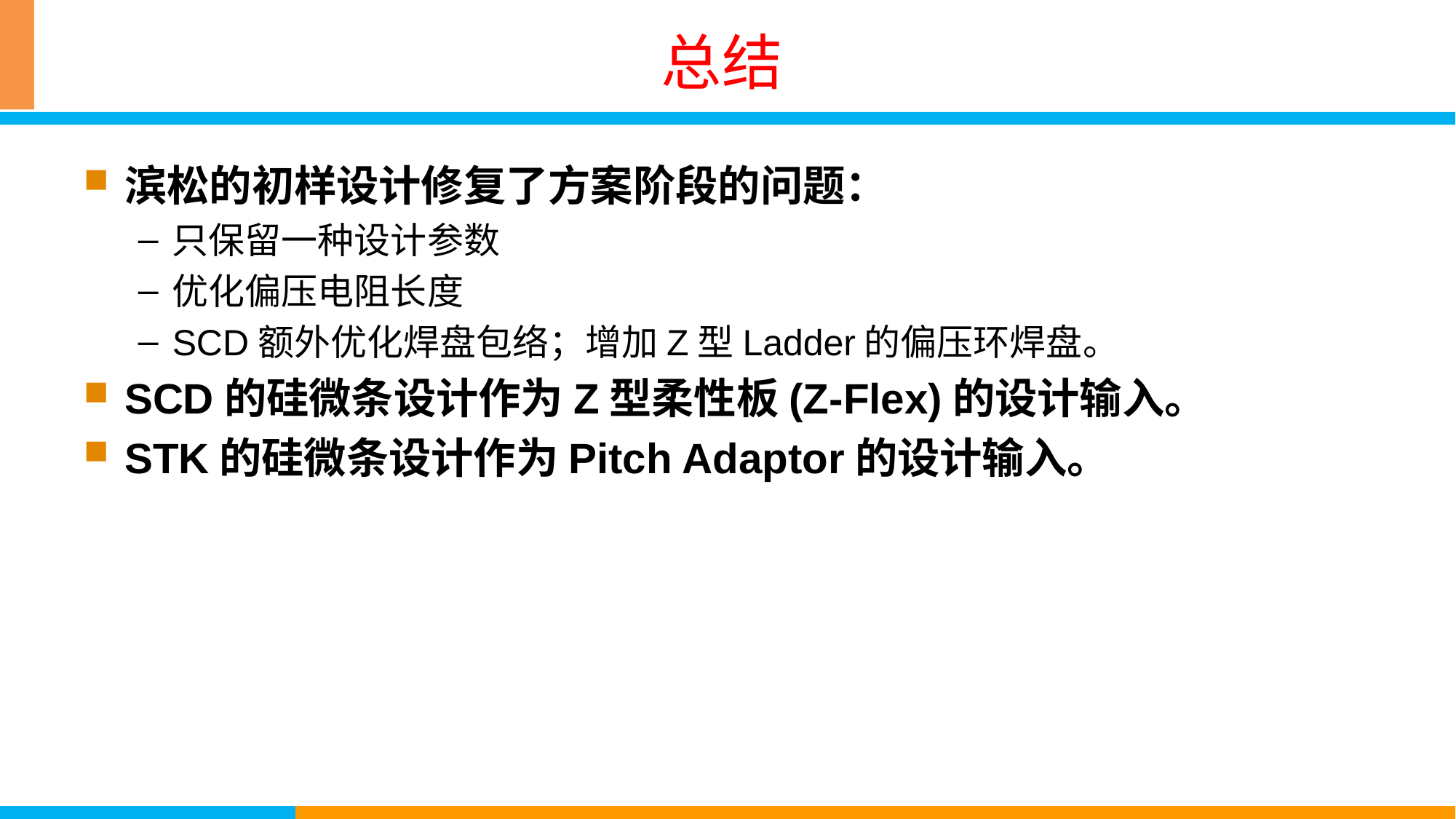

# 总结
滨松的初样设计修复了方案阶段的问题：
只保留一种设计参数
优化偏压电阻长度
SCD额外优化焊盘包络；增加Z型Ladder的偏压环焊盘。
SCD的硅微条设计作为Z型柔性板(Z-Flex)的设计输入。
STK的硅微条设计作为Pitch Adaptor的设计输入。